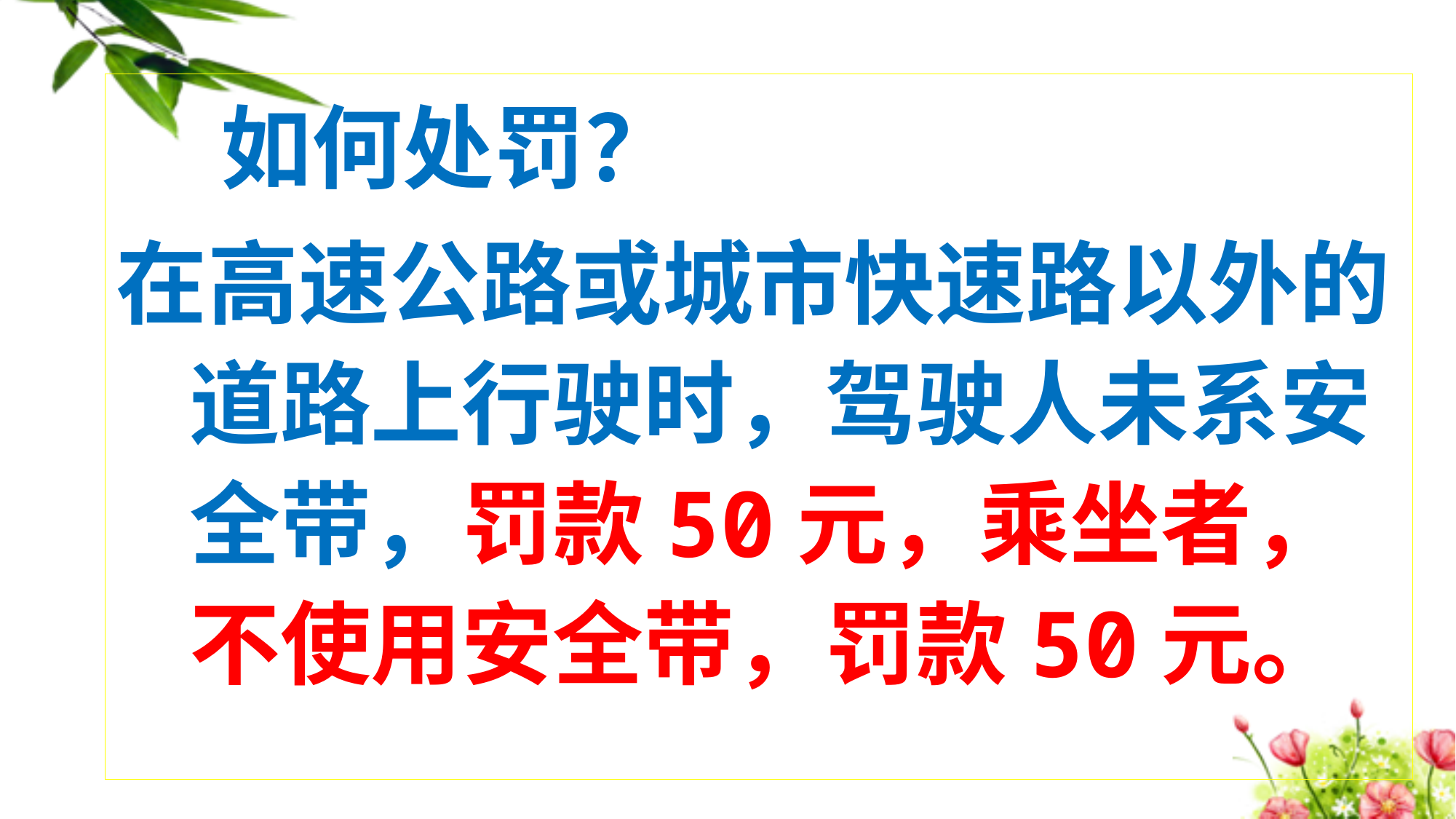

如何处罚？
在高速公路或城市快速路以外的道路上行驶时，驾驶人未系安全带，罚款50元，乘坐者，不使用安全带，罚款50元。